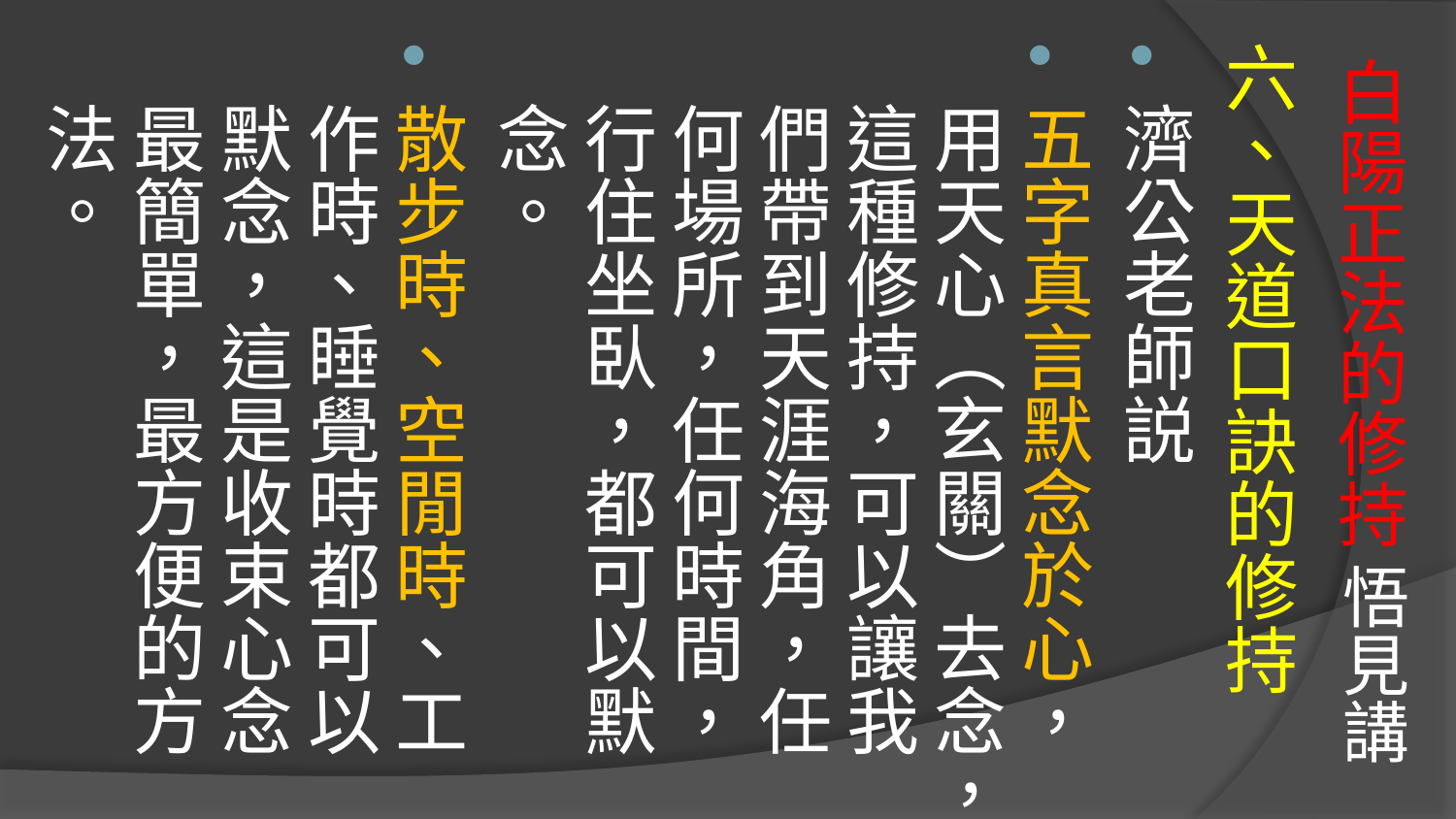

六、天道口訣的修持
濟公老師説
五字真言默念於心，用天心（玄關）去念，這種修持，可以讓我們帶到天涯海角，任何場所，任何時間，行住坐臥，都可以默念。
散步時、空閒時、工作時、睡覺時都可以默念，這是收束心念最簡單，最方便的方法。
# 白陽正法的修持 悟見講